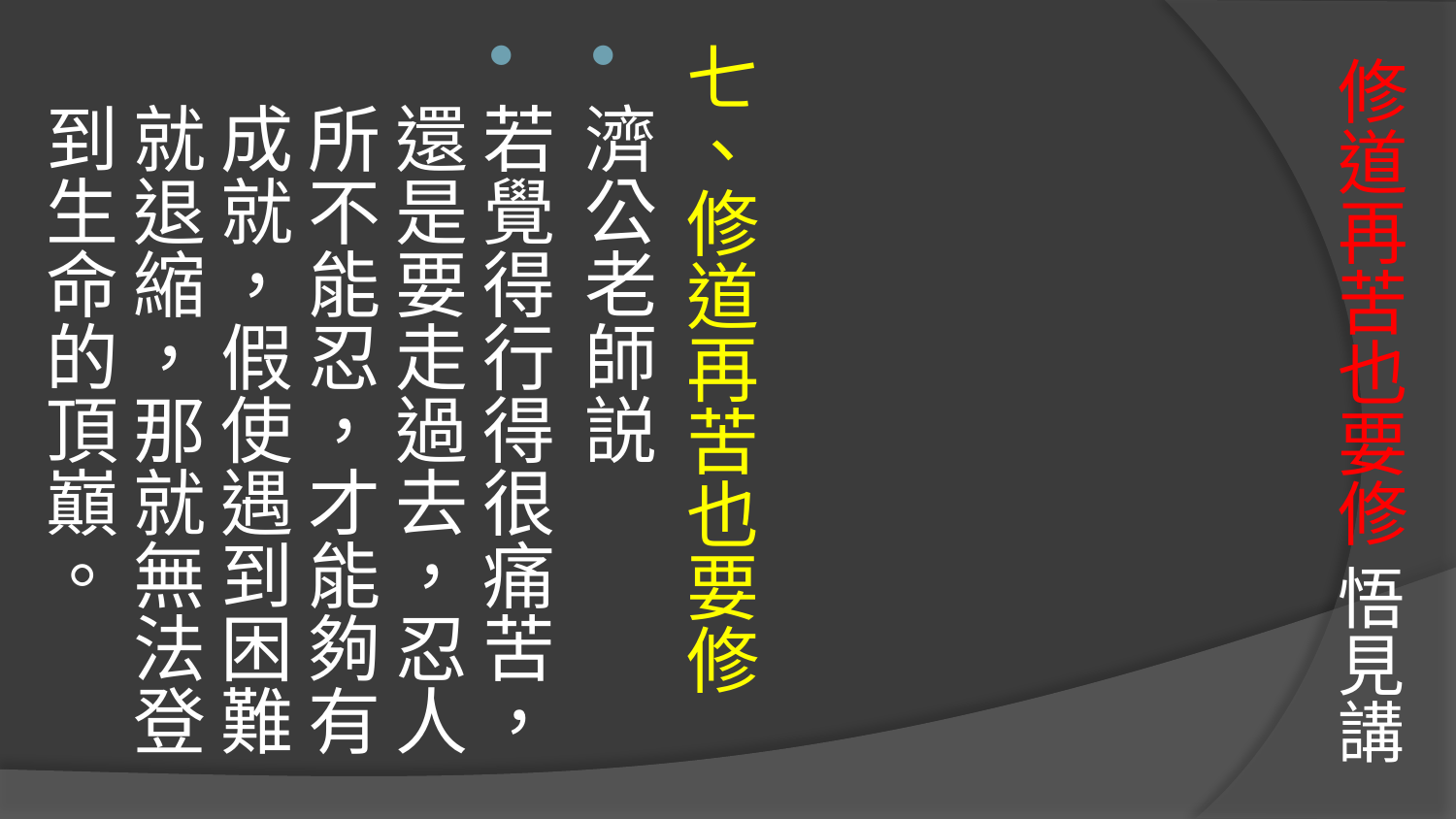

七、修道再苦也要修
濟公老師説
若覺得行得很痛苦，還是要走過去，忍人所不能忍，才能夠有成就，假使遇到困難就退縮，那就無法登到生命的頂巔。
# 修道再苦也要修 悟見講